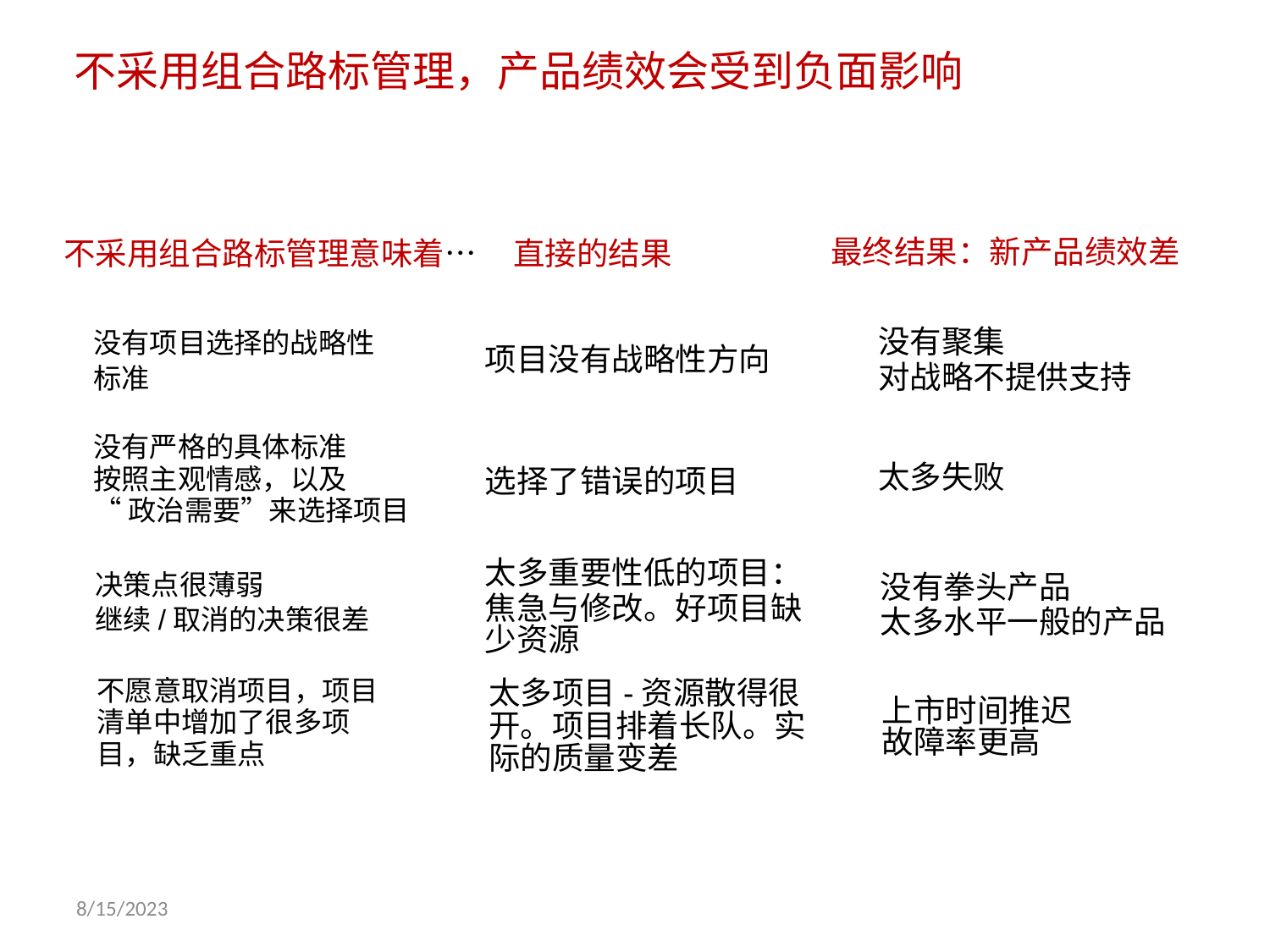

不采用组合路标管理，产品绩效会受到负面影响
最终结果：新产品绩效差

	没有聚集
	对战略不提供支持

	太多失败

		没有拳头产品
		太多水平一般的产品

			上市时间推迟
			故障率更高
不采用组合路标管理意味着…

	没有项目选择的战略性
	标准

	没有严格的具体标准
	按照主观情感，以及
	“政治需要”来选择项目

		决策点很薄弱
		继续/取消的决策很差

			不愿意取消项目，项目
			清单中增加了很多项
			目，缺乏重点
		直接的结果

项目没有战略性方向

选择了错误的项目

太多重要性低的项目：
焦急与修改。好项目缺
少资源
	太多项目-资源散得很
	开。项目排着长队。实
	际的质量变差
8/15/2023